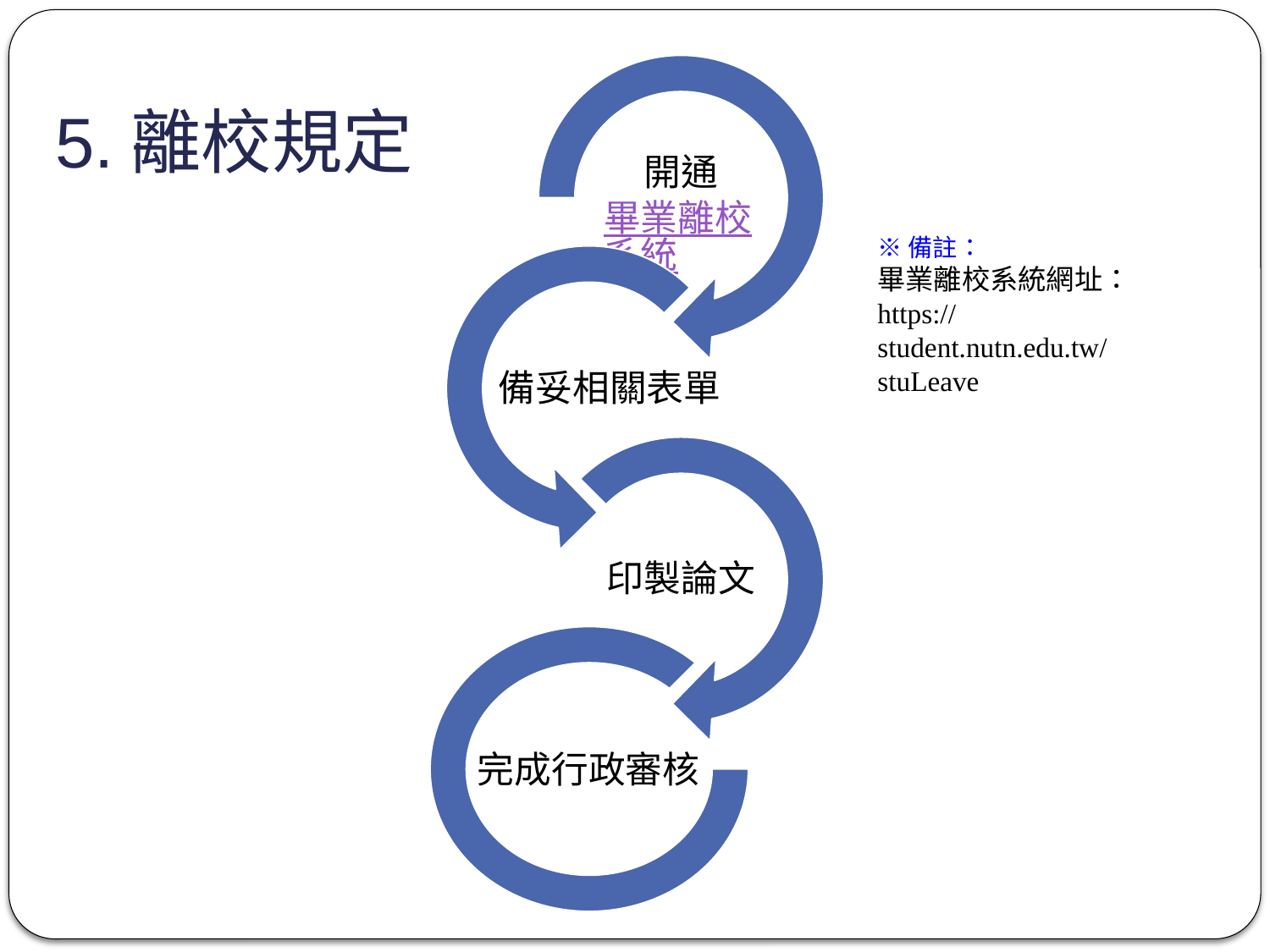

開通畢業離校系統
備妥相關表單
印製論文
完成行政審核
# 5.離校規定
※備註：
畢業離校系統網址：https://student.nutn.edu.tw/stuLeave